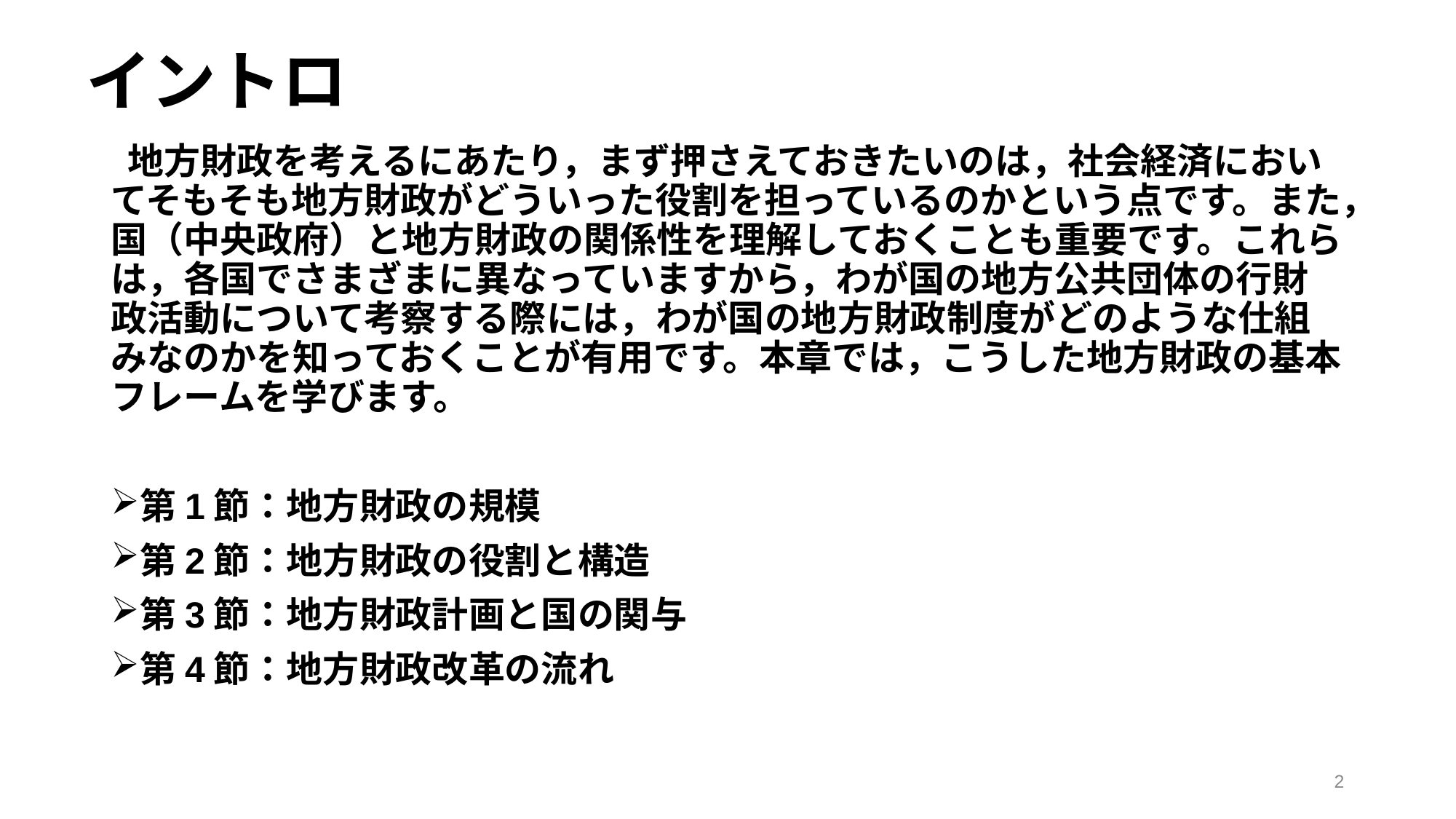

# イントロ
 地方財政を考えるにあたり，まず押さえておきたいのは，社会経済においてそもそも地方財政がどういった役割を担っているのかという点です。また，国（中央政府）と地方財政の関係性を理解しておくことも重要です。これらは，各国でさまざまに異なっていますから，わが国の地方公共団体の行財政活動について考察する際には，わが国の地方財政制度がどのような仕組みなのかを知っておくことが有用です。本章では，こうした地方財政の基本フレームを学びます。

第1節：地方財政の規模
第2節：地方財政の役割と構造
第3節：地方財政計画と国の関与
第4節：地方財政改革の流れ

2